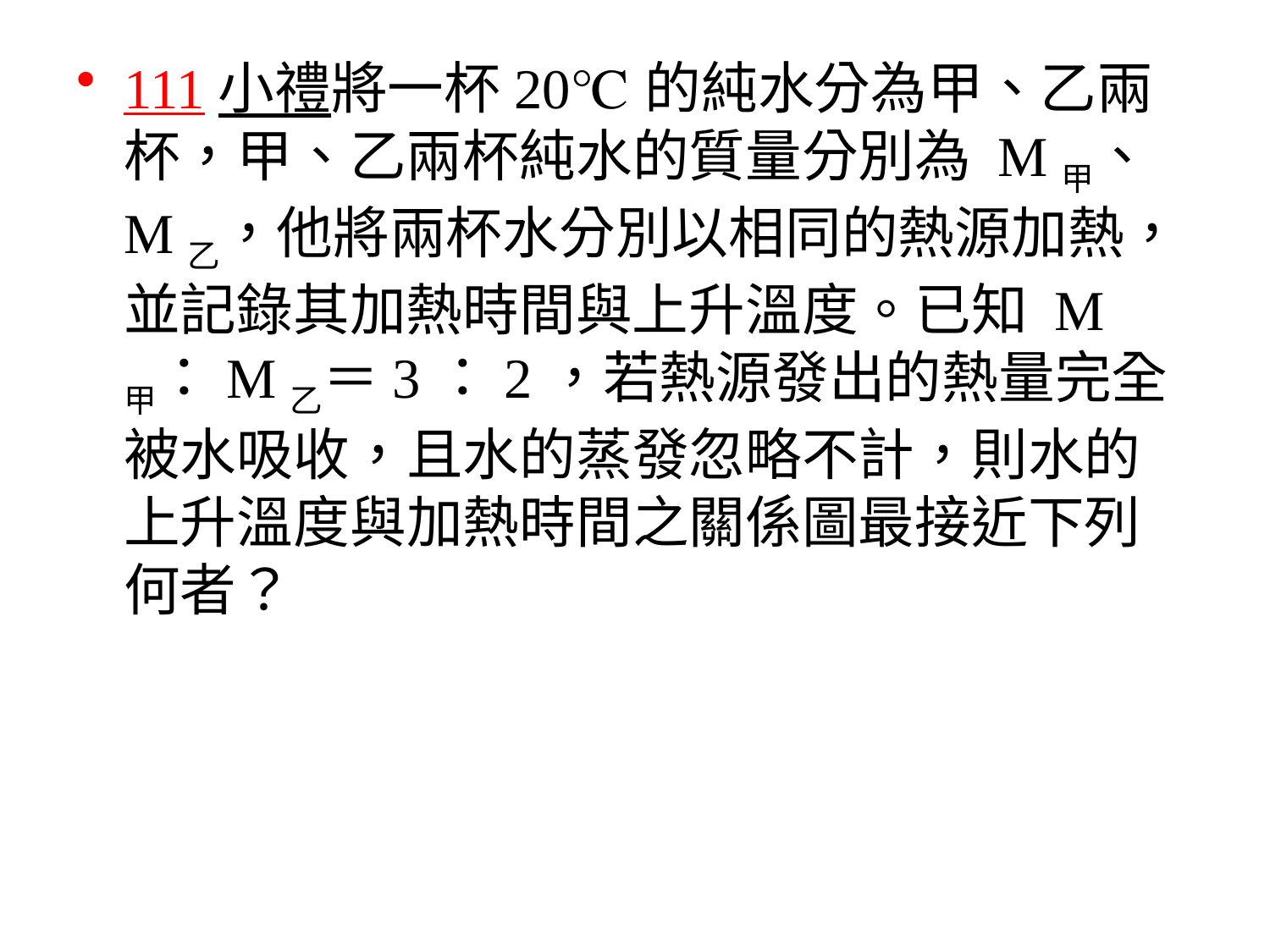

111小禮將一杯20℃的純水分為甲、乙兩杯，甲、乙兩杯純水的質量分別為 M甲、M乙，他將兩杯水分別以相同的熱源加熱，並記錄其加熱時間與上升溫度。已知 M甲：M乙＝3：2，若熱源發出的熱量完全被水吸收，且水的蒸發忽略不計，則水的上升溫度與加熱時間之關係圖最接近下列何者？